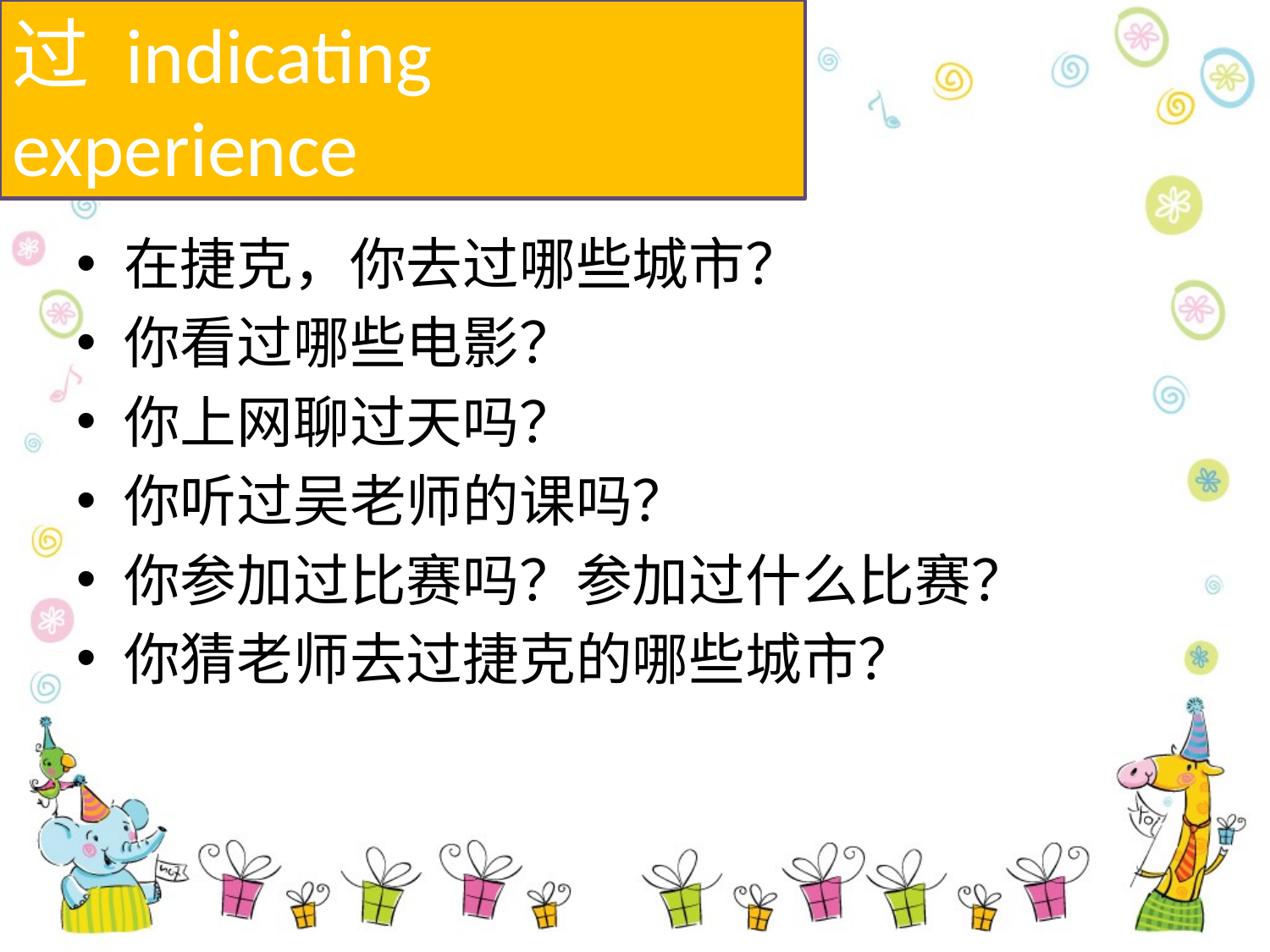

过 indicating experience
#
在捷克，你去过哪些城市？
你看过哪些电影？
你上网聊过天吗？
你听过吴老师的课吗？
你参加过比赛吗？参加过什么比赛？
你猜老师去过捷克的哪些城市？